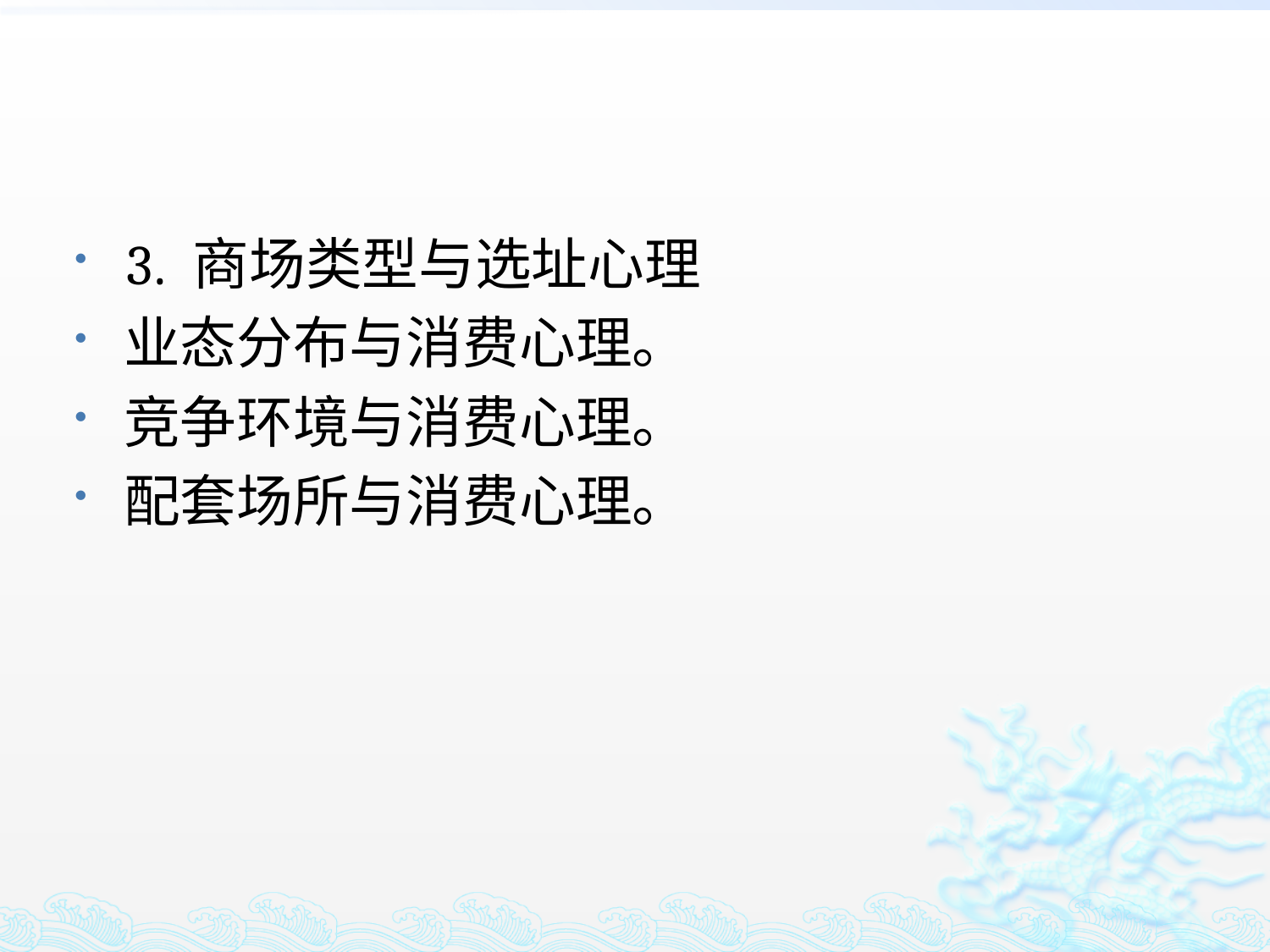

#
3. 商场类型与选址心理
业态分布与消费心理。
竞争环境与消费心理。
配套场所与消费心理。